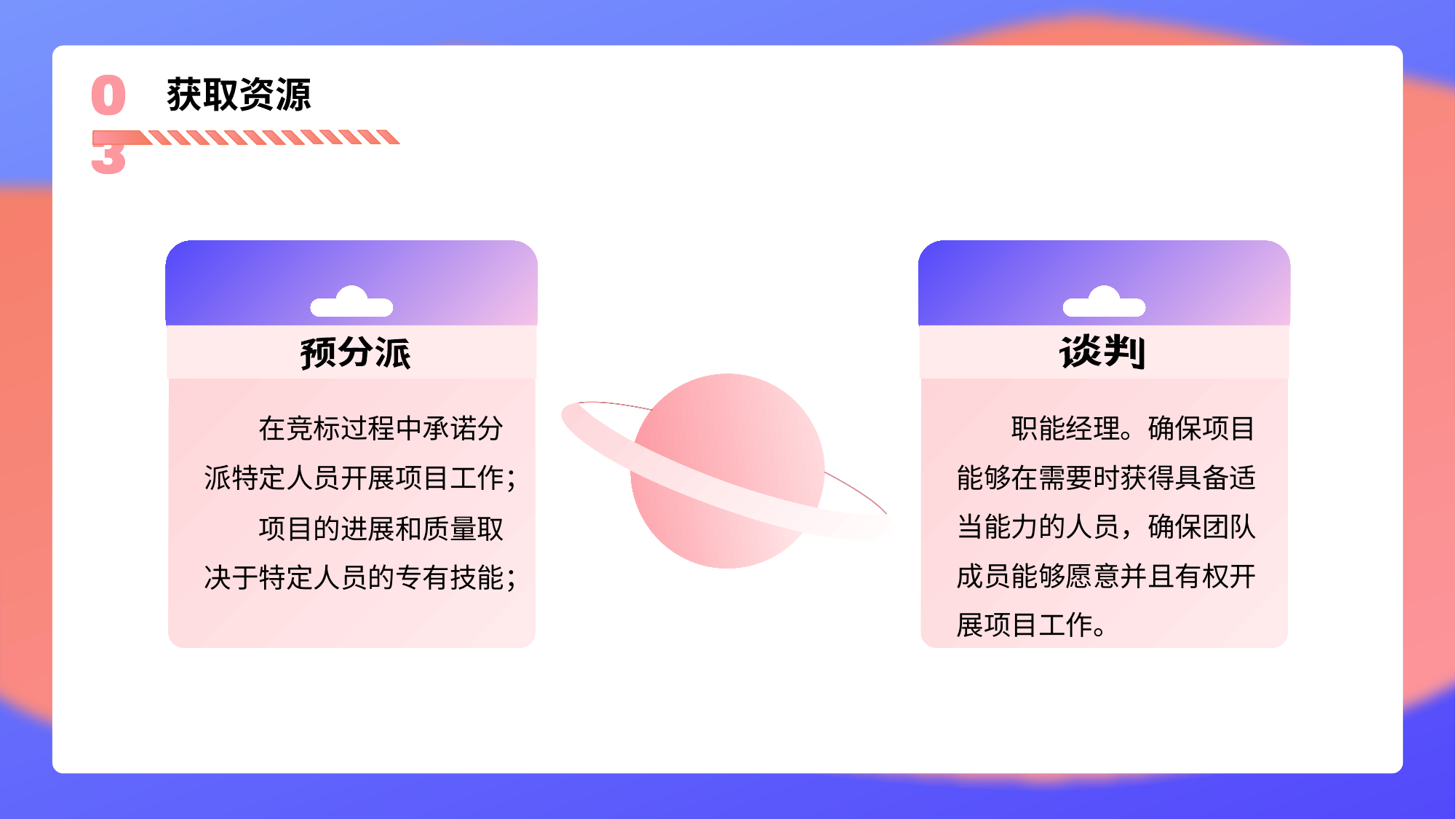

识别和记录项目角色、职责、所需技能、报告关系的过程。主要作用：建立项目角色与职责、资源分解结构，以及制订团队人员招募 和遣散计划。
03
获取资源

在竞标过程中承诺分派特定人员开展项目工作；
项目的进展和质量取决于特定人员的专有技能；

职能经理。确保项目能够在需要时获得具备适当能力的人员，确保团队成员能够愿意并且有权开展项目工作。
谈判
预分派